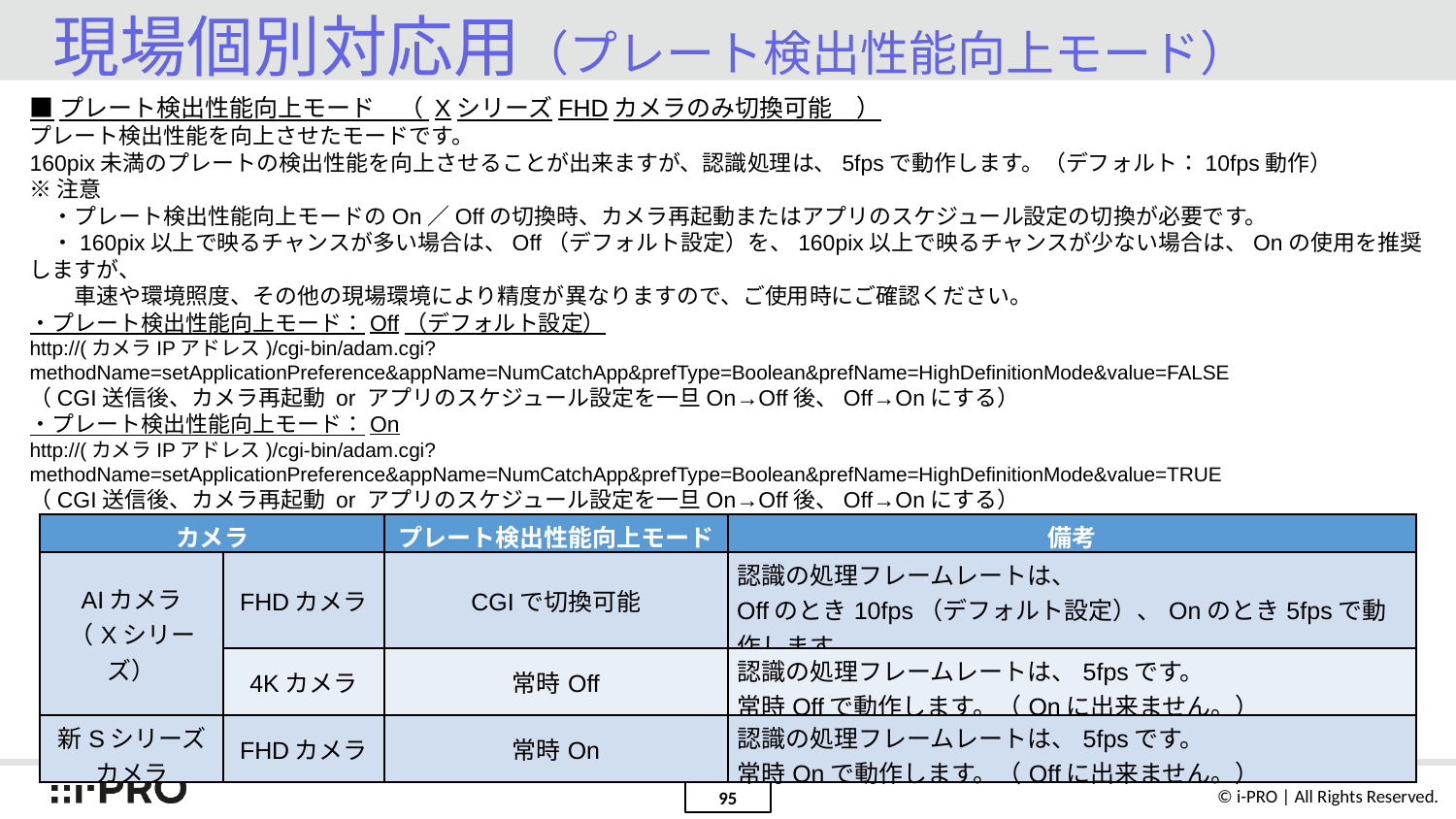

# 現場個別対応用（プレート検出性能向上モード）
■プレート検出性能向上モード　（ XシリーズFHDカメラのみ切換可能　）
プレート検出性能を向上させたモードです。
160pix未満のプレートの検出性能を向上させることが出来ますが、認識処理は、5fpsで動作します。（デフォルト：10fps動作）
※注意
　・プレート検出性能向上モードのOn／Offの切換時、カメラ再起動またはアプリのスケジュール設定の切換が必要です。
　・160pix以上で映るチャンスが多い場合は、Off（デフォルト設定）を、160pix以上で映るチャンスが少ない場合は、Onの使用を推奨しますが、
　　車速や環境照度、その他の現場環境により精度が異なりますので、ご使用時にご確認ください。
・プレート検出性能向上モード：Off（デフォルト設定）
http://(カメラIPアドレス)/cgi-bin/adam.cgi?methodName=setApplicationPreference&appName=NumCatchApp&prefType=Boolean&prefName=HighDefinitionMode&value=FALSE
（CGI送信後、カメラ再起動 or アプリのスケジュール設定を一旦On→Off後、Off→Onにする）
・プレート検出性能向上モード：On
http://(カメラIPアドレス)/cgi-bin/adam.cgi?methodName=setApplicationPreference&appName=NumCatchApp&prefType=Boolean&prefName=HighDefinitionMode&value=TRUE
（CGI送信後、カメラ再起動 or アプリのスケジュール設定を一旦On→Off後、Off→Onにする）
| カメラ |  | プレート検出性能向上モード | 備考 |
| --- | --- | --- | --- |
| AIカメラ （Xシリーズ） | FHDカメラ | CGIで切換可能 | 認識の処理フレームレートは、 Offのとき10fps（デフォルト設定）、Onのとき5fpsで動作します。 |
|  | 4Kカメラ | 常時Off | 認識の処理フレームレートは、5fpsです。 常時Offで動作します。（Onに出来ません。） |
| 新Sシリーズカメラ | FHDカメラ | 常時On | 認識の処理フレームレートは、5fpsです。 常時Onで動作します。（Offに出来ません。） |